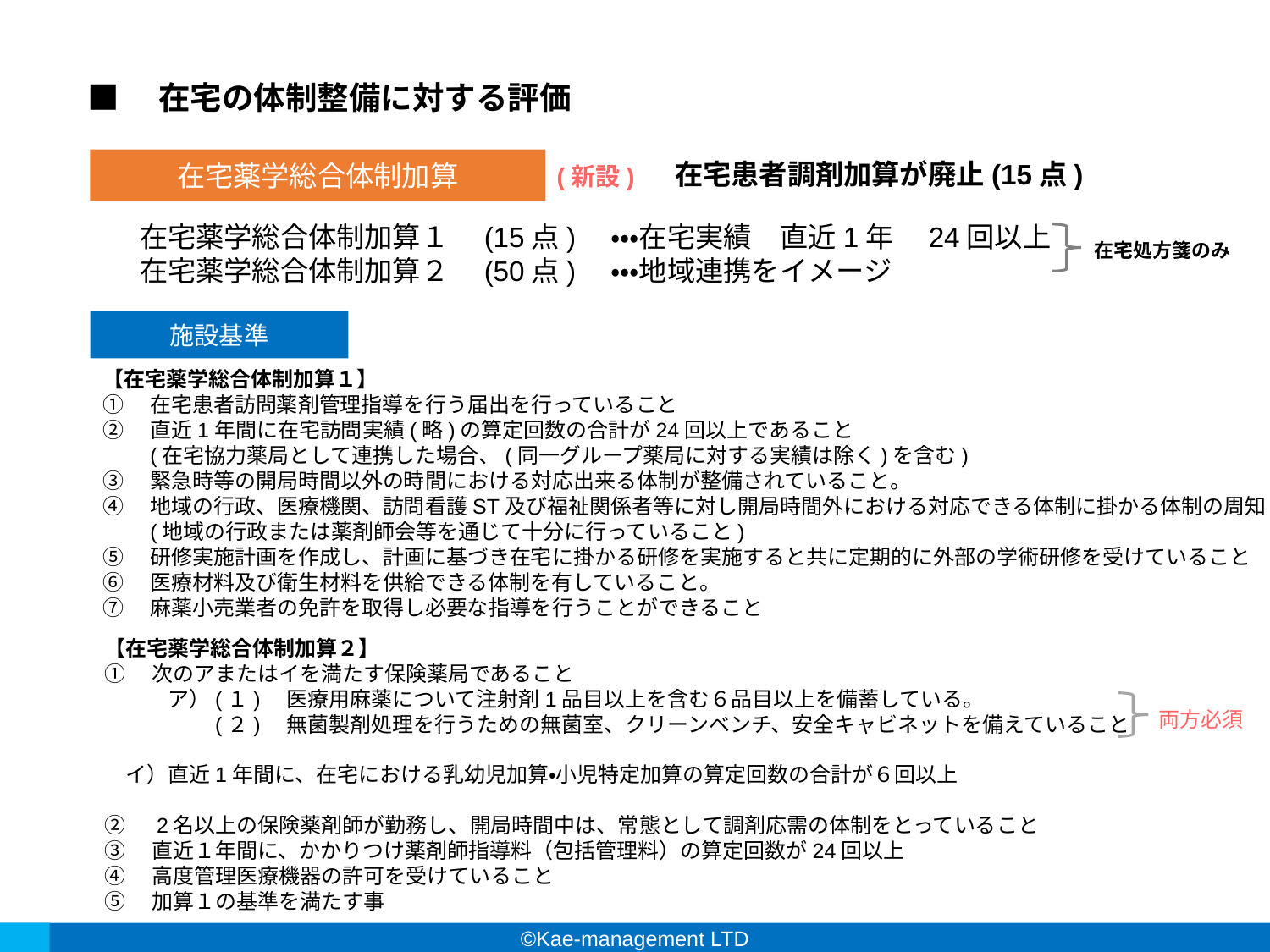

■　在宅の体制整備に対する評価
在宅薬学総合体制加算
在宅患者調剤加算が廃止(15点)
(新設)
在宅薬学総合体制加算１　(15点)　・・・在宅実績　直近1年　24回以上
在宅薬学総合体制加算２　(50点)　・・・地域連携をイメージ

在宅処方箋のみ
施設基準
【在宅薬学総合体制加算１】
①　在宅患者訪問薬剤管理指導を行う届出を行っていること
②　直近1年間に在宅訪問実績(略)の算定回数の合計が24回以上であること
　　(在宅協力薬局として連携した場合、(同一グループ薬局に対する実績は除く)を含む)
③　緊急時等の開局時間以外の時間における対応出来る体制が整備されていること。
④　地域の行政、医療機関、訪問看護ST及び福祉関係者等に対し開局時間外における対応できる体制に掛かる体制の周知
　　(地域の行政または薬剤師会等を通じて十分に行っていること)
⑤　研修実施計画を作成し、計画に基づき在宅に掛かる研修を実施すると共に定期的に外部の学術研修を受けていること
⑥　医療材料及び衛生材料を供給できる体制を有していること。
⑦　麻薬小売業者の免許を取得し必要な指導を行うことができること
【在宅薬学総合体制加算２】
①　次のアまたはイを満たす保険薬局であること
　　　ア）(１)　医療用麻薬について注射剤1品目以上を含む６品目以上を備蓄している。
　　　　　(２)　無菌製剤処理を行うための無菌室、クリーンベンチ、安全キャビネットを備えていること

　イ）直近1年間に、在宅における乳幼児加算・小児特定加算の算定回数の合計が６回以上

②　2名以上の保険薬剤師が勤務し、開局時間中は、常態として調剤応需の体制をとっていること
③　直近１年間に、かかりつけ薬剤師指導料（包括管理料）の算定回数が24回以上
④　高度管理医療機器の許可を受けていること
⑤　加算１の基準を満たす事

両方必須